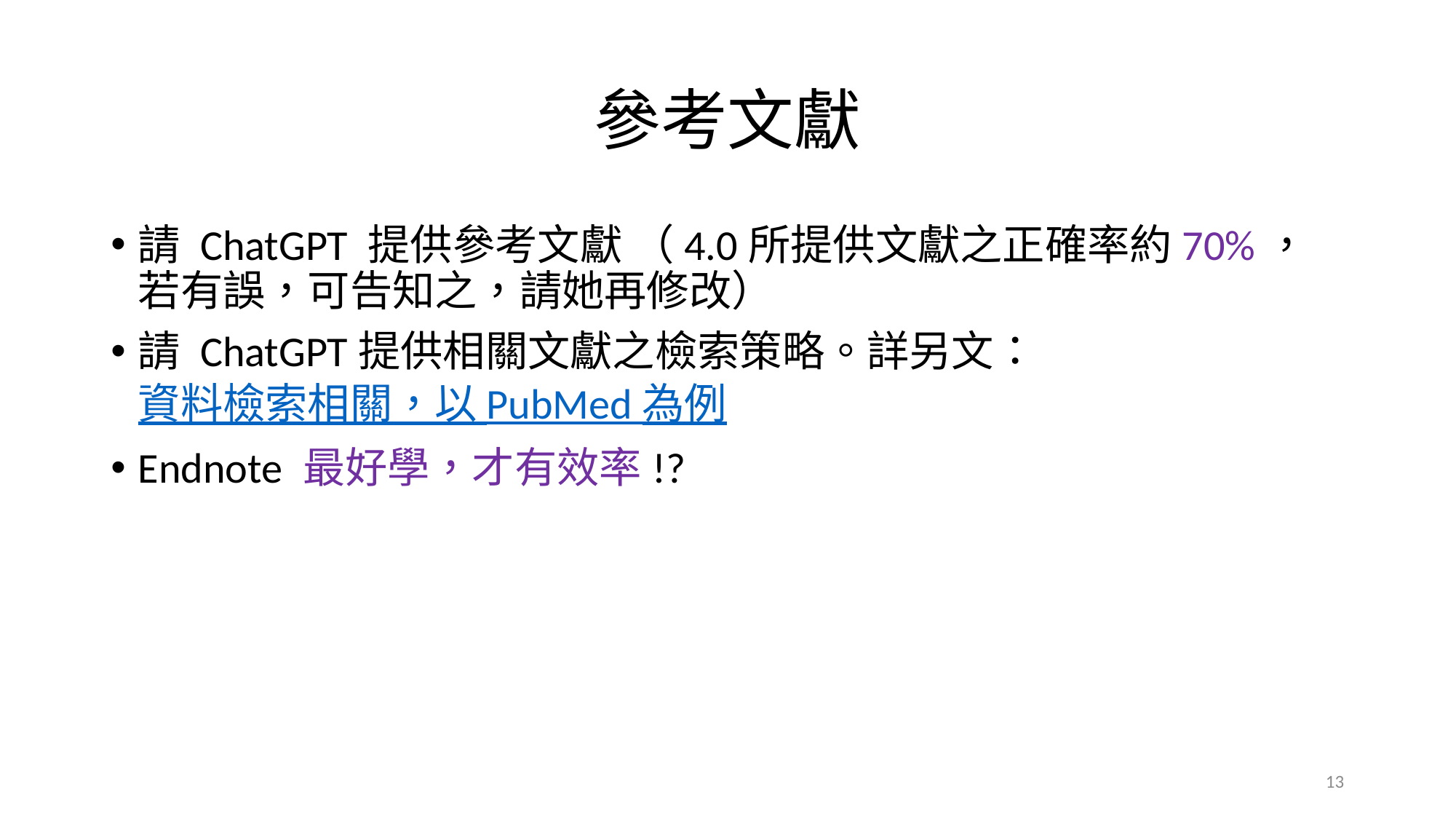

# 參考文獻
請 ChatGPT 提供參考文獻 （4.0所提供文獻之正確率約70%，若有誤，可告知之，請她再修改）
請 ChatGPT提供相關文獻之檢索策略。詳另文：資料檢索相關，以 PubMed 為例
Endnote 最好學，才有效率!?
13